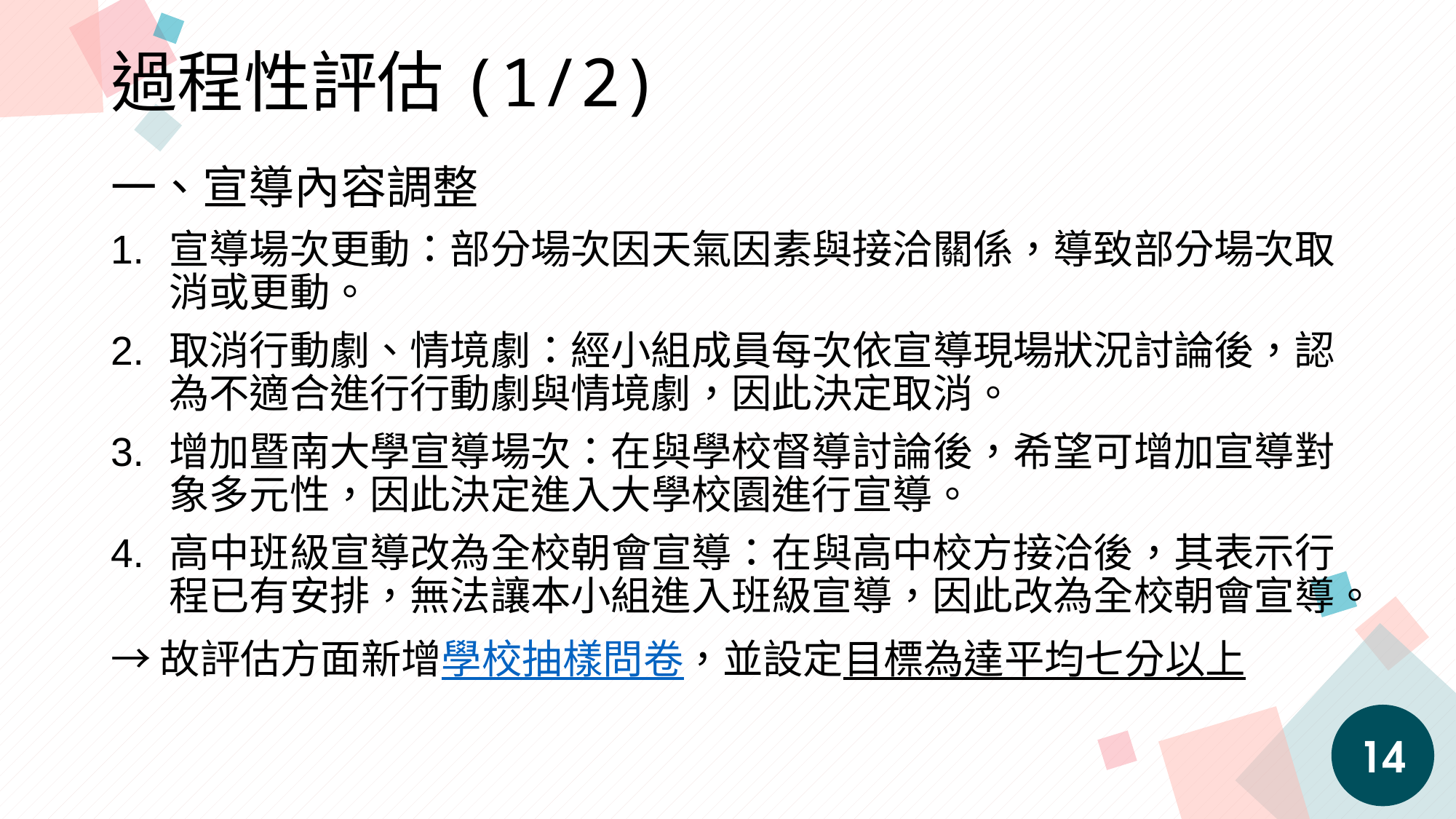

過程性評估(1/2)

一、宣導內容調整
宣導場次更動：部分場次因天氣因素與接洽關係，導致部分場次取消或更動。
取消行動劇、情境劇：經小組成員每次依宣導現場狀況討論後，認為不適合進行行動劇與情境劇，因此決定取消。
增加暨南大學宣導場次：在與學校督導討論後，希望可增加宣導對象多元性，因此決定進入大學校園進行宣導。
高中班級宣導改為全校朝會宣導：在與高中校方接洽後，其表示行程已有安排，無法讓本小組進入班級宣導，因此改為全校朝會宣導。
→故評估方面新增學校抽樣問卷，並設定目標為達平均七分以上

14